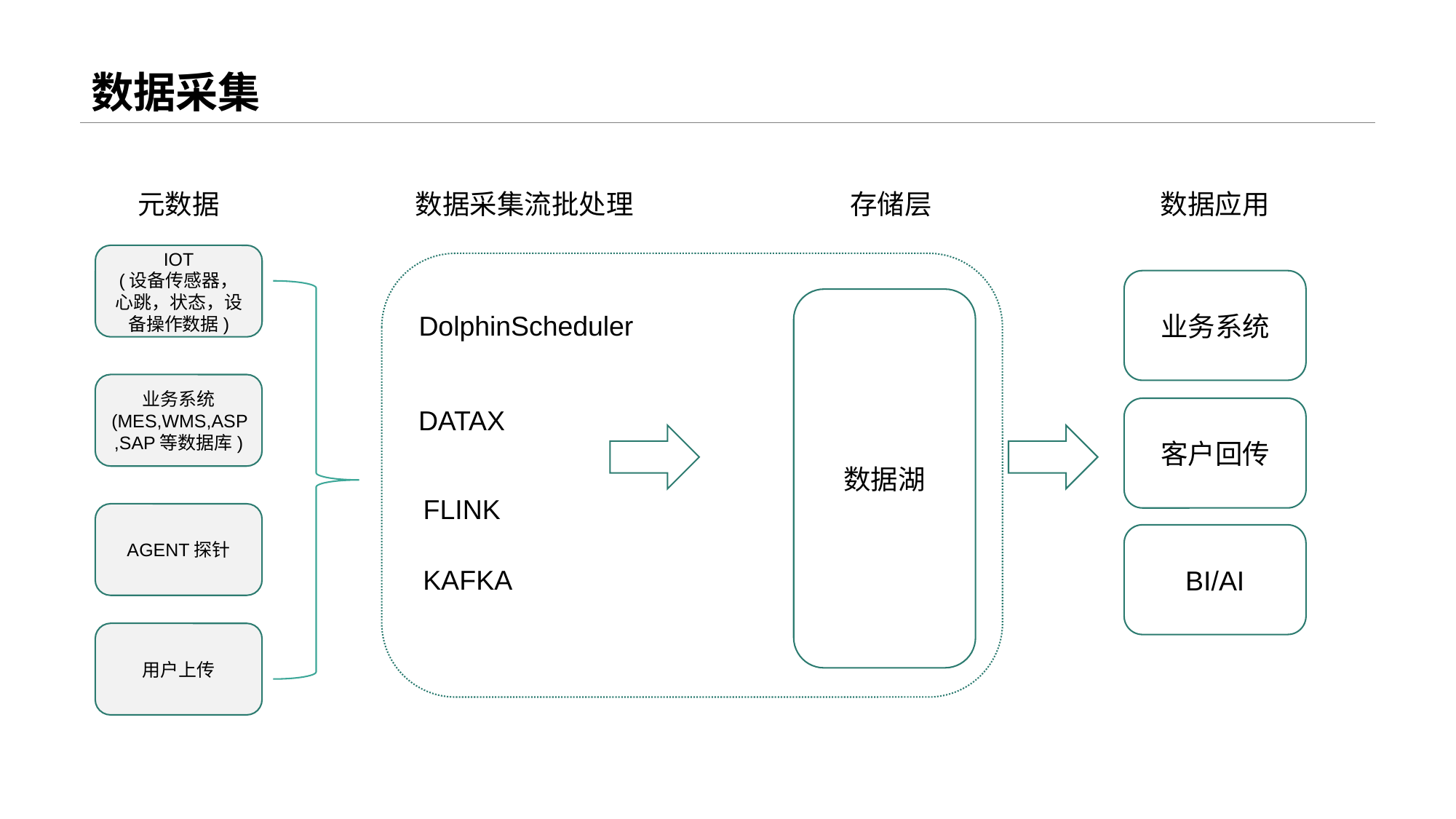

# 数据采集
数据采集流批处理
存储层
数据应用
元数据
IOT
(设备传感器，心跳，状态，设备操作数据)
业务系统
(MES,WMS,ASP,SAP等数据库)
AGENT探针
用户上传

业务系统

数据湖
DolphinScheduler
DATAX
FLINK
KAFKA
客户回传

BI/AI
9